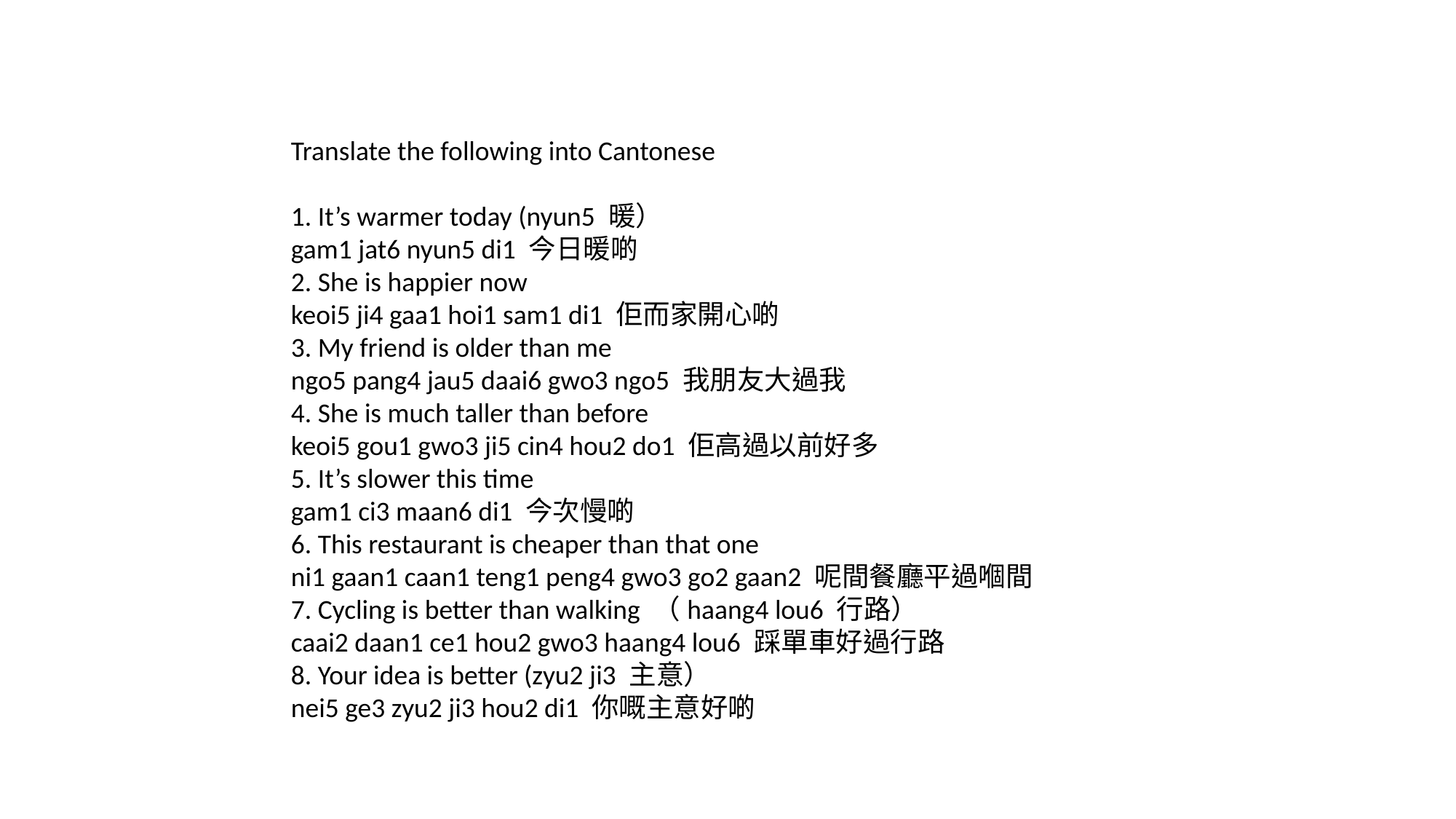

Translate the following into Cantonese

1. It’s warmer today (nyun5 暖）
gam1 jat6 nyun5 di1 今日暖啲
2. She is happier now
keoi5 ji4 gaa1 hoi1 sam1 di1 佢而家開心啲
3. My friend is older than me
ngo5 pang4 jau5 daai6 gwo3 ngo5 我朋友大過我
4. She is much taller than before
keoi5 gou1 gwo3 ji5 cin4 hou2 do1 佢高過以前好多
5. It’s slower this time
gam1 ci3 maan6 di1 今次慢啲
6. This restaurant is cheaper than that one
ni1 gaan1 caan1 teng1 peng4 gwo3 go2 gaan2 呢間餐廳平過嗰間
7. Cycling is better than walking （haang4 lou6 行路）
caai2 daan1 ce1 hou2 gwo3 haang4 lou6 踩單車好過行路
8. Your idea is better (zyu2 ji3 主意）
nei5 ge3 zyu2 ji3 hou2 di1 你嘅主意好啲